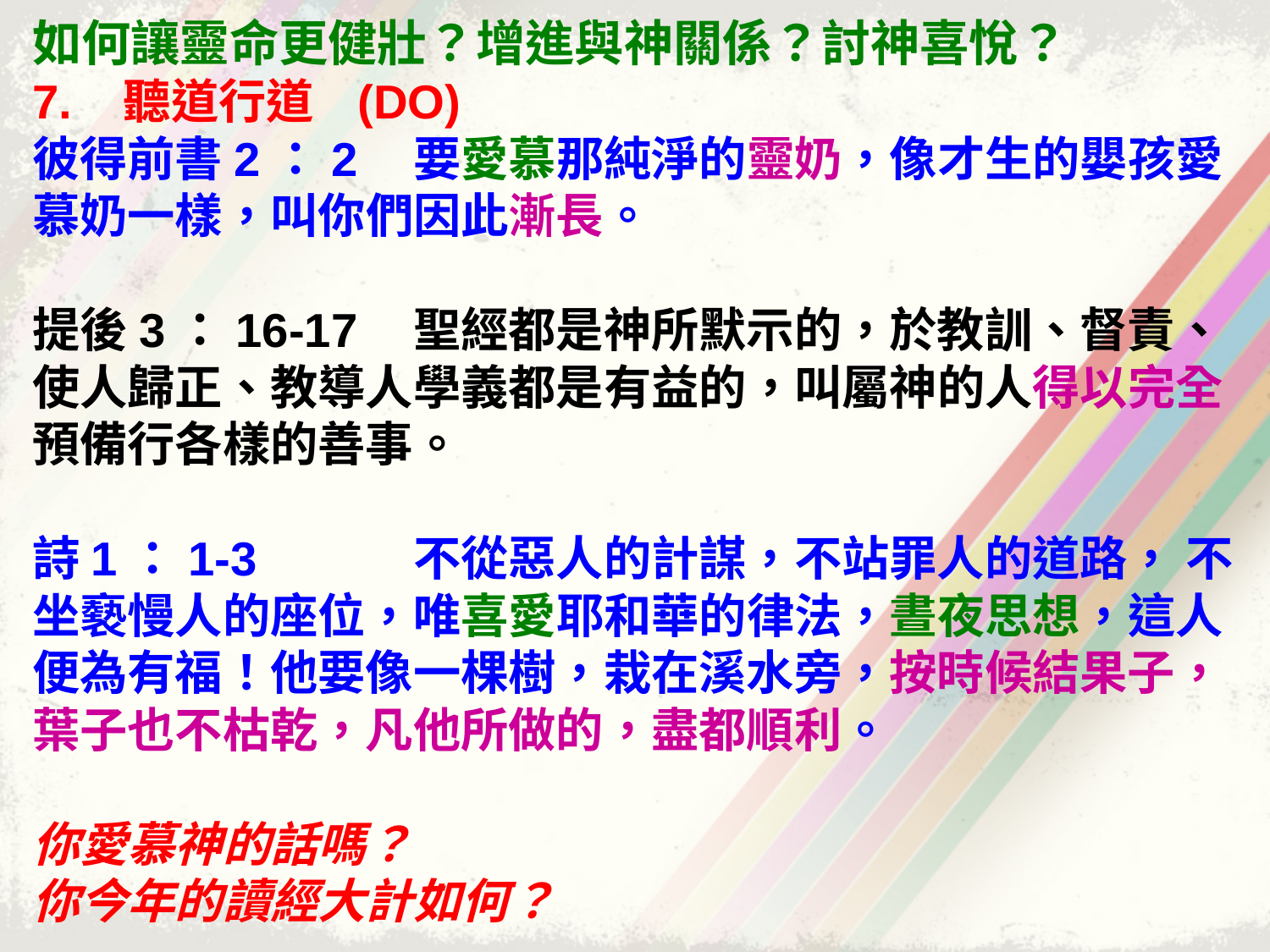

如何讓靈命更健壯？增進與神關係？討神喜悅？
7.   聽道行道   (DO)
彼得前書2：2	要愛慕那純淨的靈奶，像才生的嬰孩愛慕奶一樣，叫你們因此漸長。

提後3：16-17	聖經都是神所默示的，於教訓、督責、使人歸正、教導人學義都是有益的，叫屬神的人得以完全預備行各樣的善事。

詩1：1-3		不從惡人的計謀，不站罪人的道路， 不坐褻慢人的座位，唯喜愛耶和華的律法，晝夜思想，這人便為有福！他要像一棵樹，栽在溪水旁，按時候結果子，葉子也不枯乾，凡他所做的，盡都順利。

你愛慕神的話嗎？
你今年的讀經大計如何？